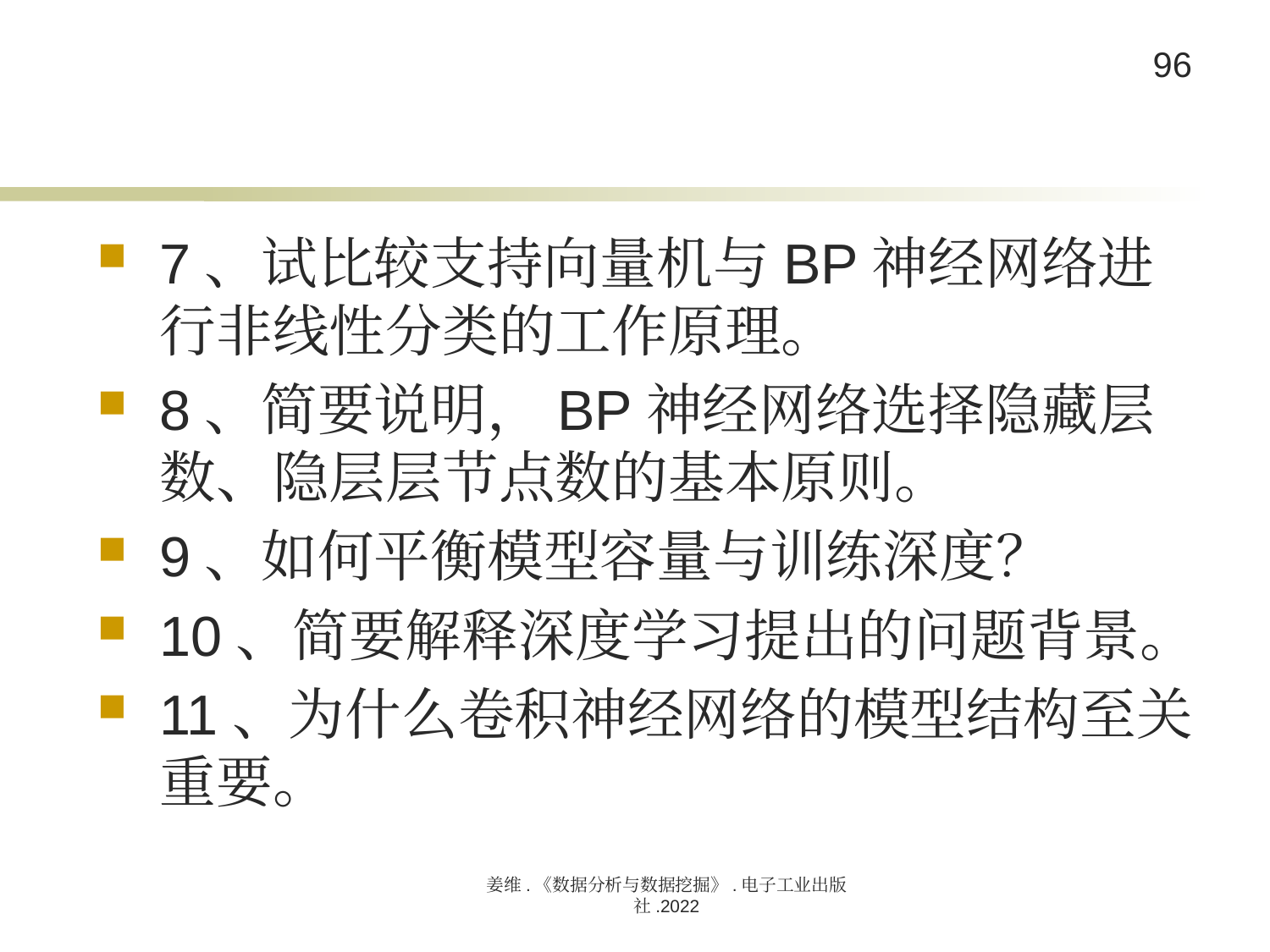

#
7、试比较支持向量机与BP神经网络进行非线性分类的工作原理。
8、简要说明，BP神经网络选择隐藏层数、隐层层节点数的基本原则。
9、如何平衡模型容量与训练深度？
10、简要解释深度学习提出的问题背景。
11、为什么卷积神经网络的模型结构至关重要。
姜维.《数据分析与数据挖掘》.电子工业出版社.2022